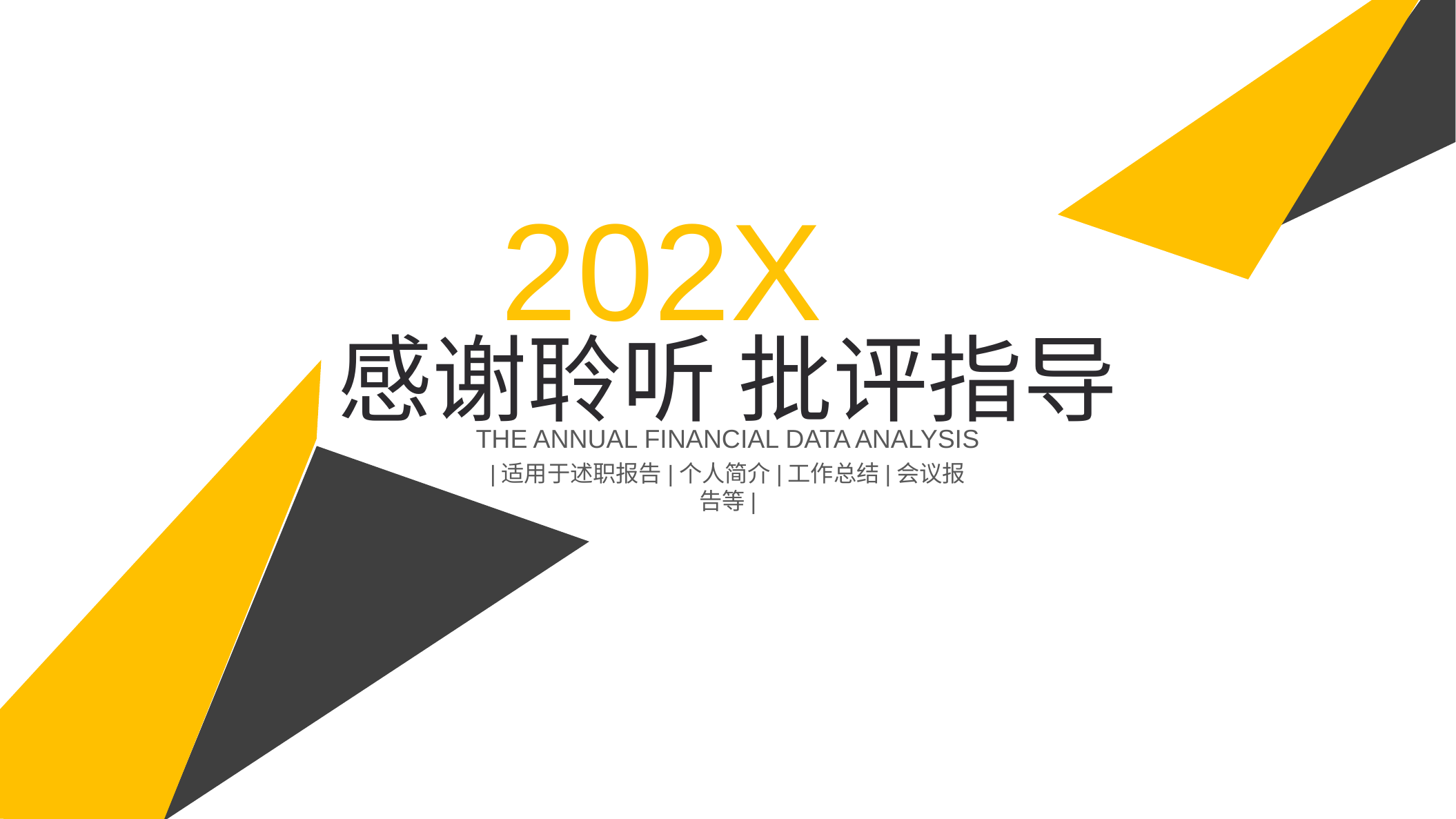

202X
感谢聆听 批评指导

THE ANNUAL FINANCIAL DATA ANALYSIS

|适用于述职报告|个人简介|工作总结|会议报告等|